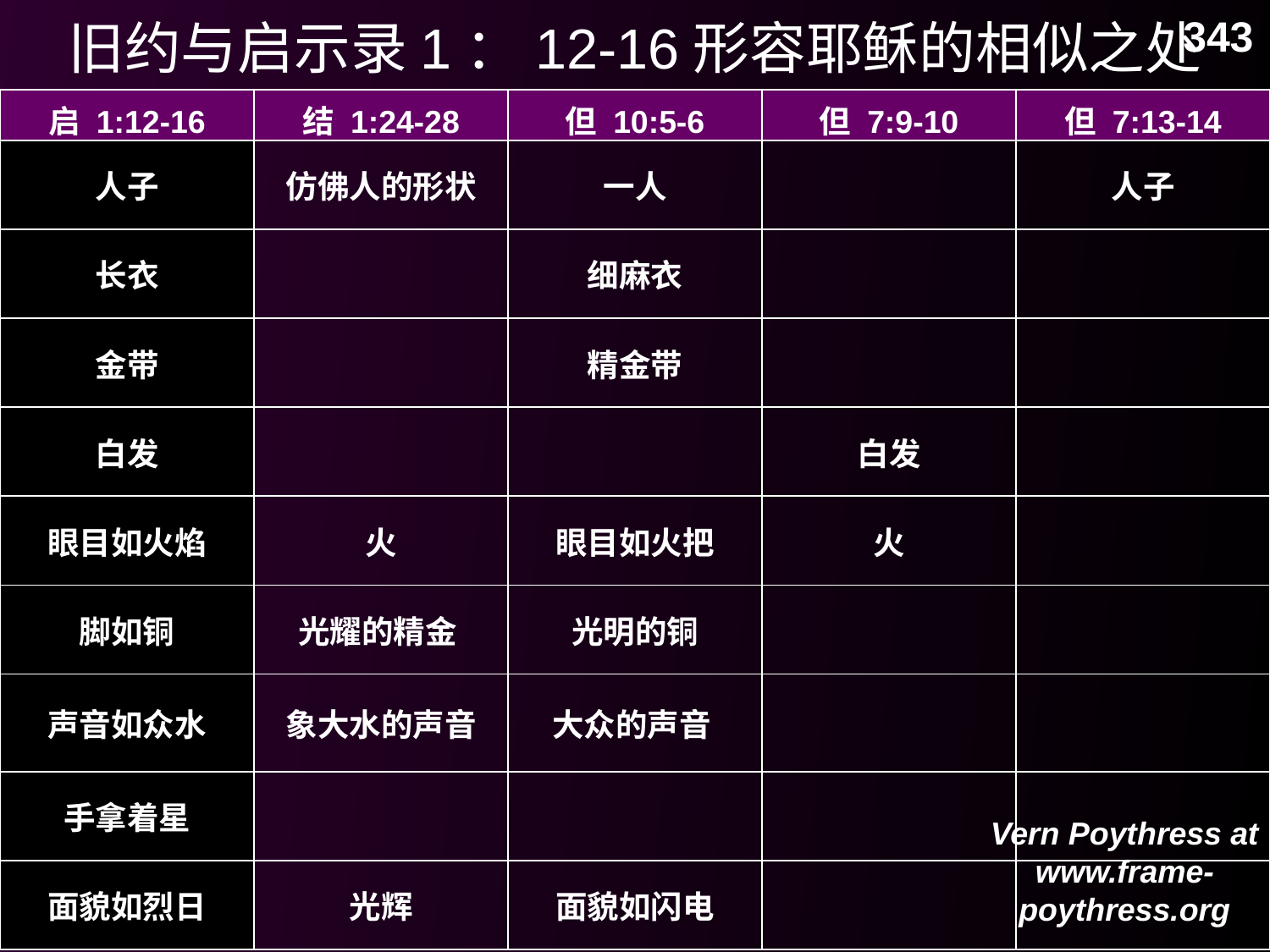

343
# 旧约与启示录1：12-16形容耶稣的相似之处
| 启 1:12-16 | 结 1:24-28 | 但 10:5-6 | 但 7:9-10 | 但 7:13-14 |
| --- | --- | --- | --- | --- |
| 人子 | 仿佛人的形状 | 一人 |  | 人子 |
| 长衣 |  | 细麻衣 |  |  |
| 金带 |  | 精金带 |  |  |
| 白发 |  |  | 白发 |  |
| 眼目如火焰 | 火 | 眼目如火把 | 火 |  |
| 脚如铜 | 光耀的精金 | 光明的铜 |  |  |
| 声音如众水 | 象大水的声音 | 大众的声音 |  |  |
| 手拿着星 |  |  |  |  |
| 面貌如烈日 | 光辉 | 面貌如闪电 |  |  |
Vern Poythress at www.frame-poythress.org